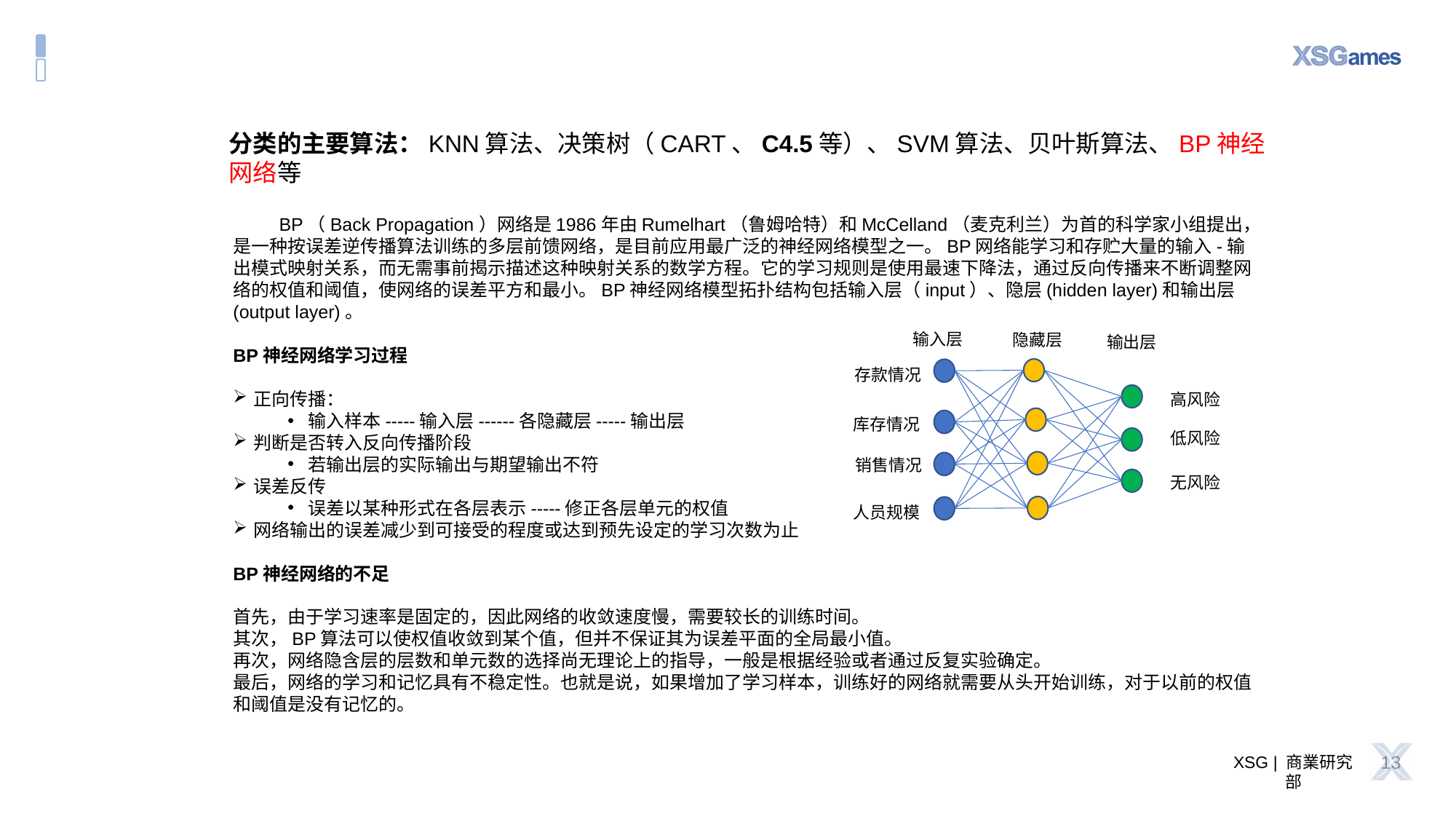

#
分类的主要算法：KNN算法、决策树（CART、C4.5等）、SVM算法、贝叶斯算法、BP神经网络等
         BP（Back Propagation）网络是1986年由Rumelhart（鲁姆哈特）和McCelland（麦克利兰）为首的科学家小组提出，是一种按误差逆传播算法训练的多层前馈网络，是目前应用最广泛的神经网络模型之一。BP网络能学习和存贮大量的输入-输出模式映射关系，而无需事前揭示描述这种映射关系的数学方程。它的学习规则是使用最速下降法，通过反向传播来不断调整网络的权值和阈值，使网络的误差平方和最小。BP神经网络模型拓扑结构包括输入层（input）、隐层(hidden layer)和输出层(output layer)。

BP神经网络学习过程

正向传播：
输入样本-----输入层------各隐藏层-----输出层
判断是否转入反向传播阶段
若输出层的实际输出与期望输出不符
误差反传
误差以某种形式在各层表示-----修正各层单元的权值
网络输出的误差减少到可接受的程度或达到预先设定的学习次数为止

BP神经网络的不足

首先，由于学习速率是固定的，因此网络的收敛速度慢，需要较长的训练时间。
其次，BP算法可以使权值收敛到某个值，但并不保证其为误差平面的全局最小值。
再次，网络隐含层的层数和单元数的选择尚无理论上的指导，一般是根据经验或者通过反复实验确定。
最后，网络的学习和记忆具有不稳定性。也就是说，如果增加了学习样本，训练好的网络就需要从头开始训练，对于以前的权值和阈值是没有记忆的。

输入层
隐藏层
输出层
存款情况

高风险

库存情况

低风险

销售情况

无风险

人员规模

13